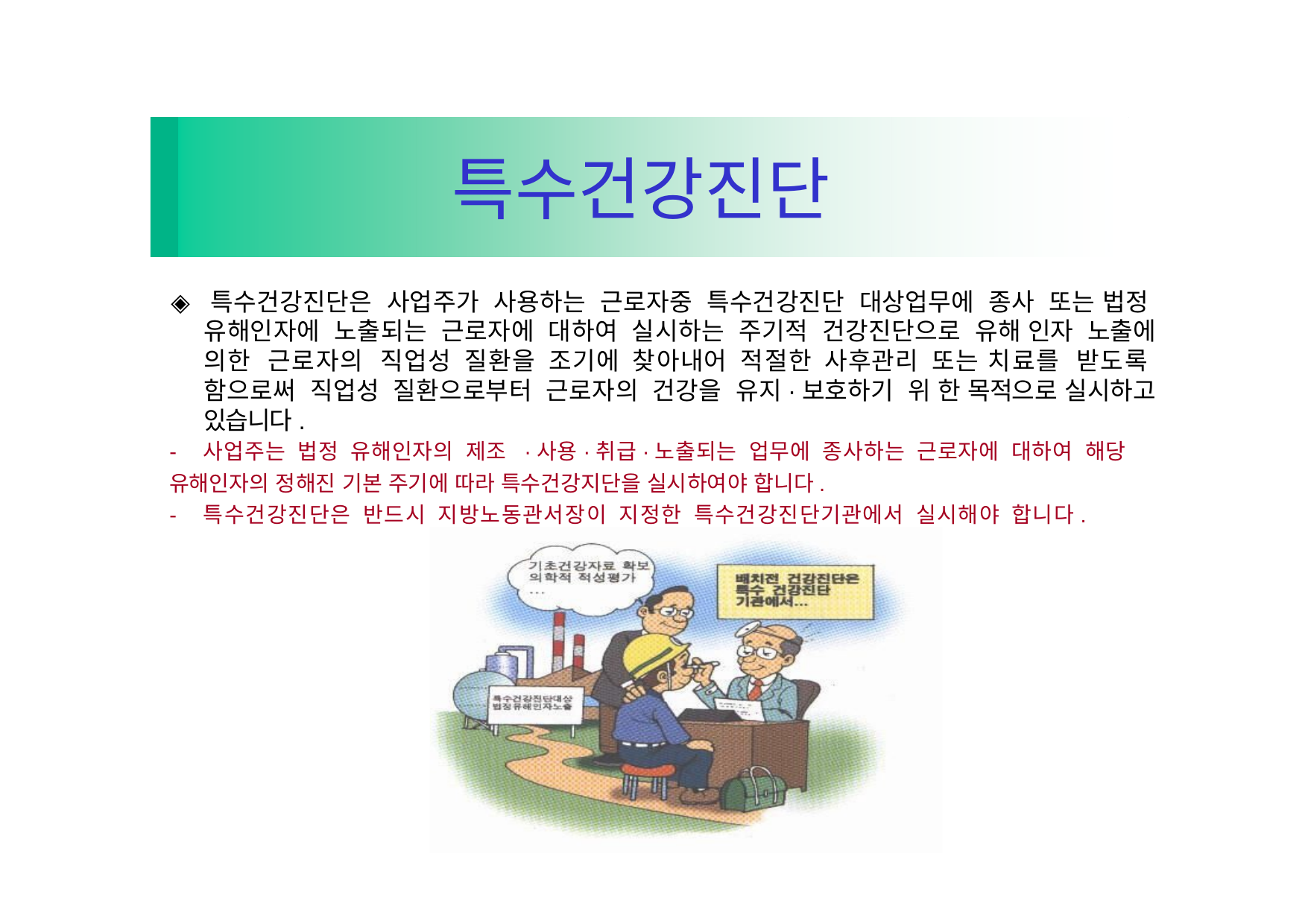

# 특수건강진단
◈  특수건강진단은  사업주가  사용하는  근로자중  특수건강진단  대상업무에  종사  또는 법정  유해인자에  노출되는  근로자에  대하여  실시하는  주기적  건강진단으로  유해 인자  노출에 의한  근로자의  직업성 질환을 조기에 찾아내어 적절한 사후관리 또는 치료를  받도록  함으로써  직업성  질환으로부터  근로자의  건강을  유지·보호하기  위 한 목적으로 실시하고 있습니다.
-  사업주는  법정  유해인자의  제조  ·사용·취급·노출되는  업무에  종사하는  근로자에  대하여  해당
유해인자의 정해진 기본 주기에 따라 특수건강지단을 실시하여야 합니다.
-  특수건강진단은  반드시  지방노동관서장이  지정한  특수건강진단기관에서  실시해야  합니다.